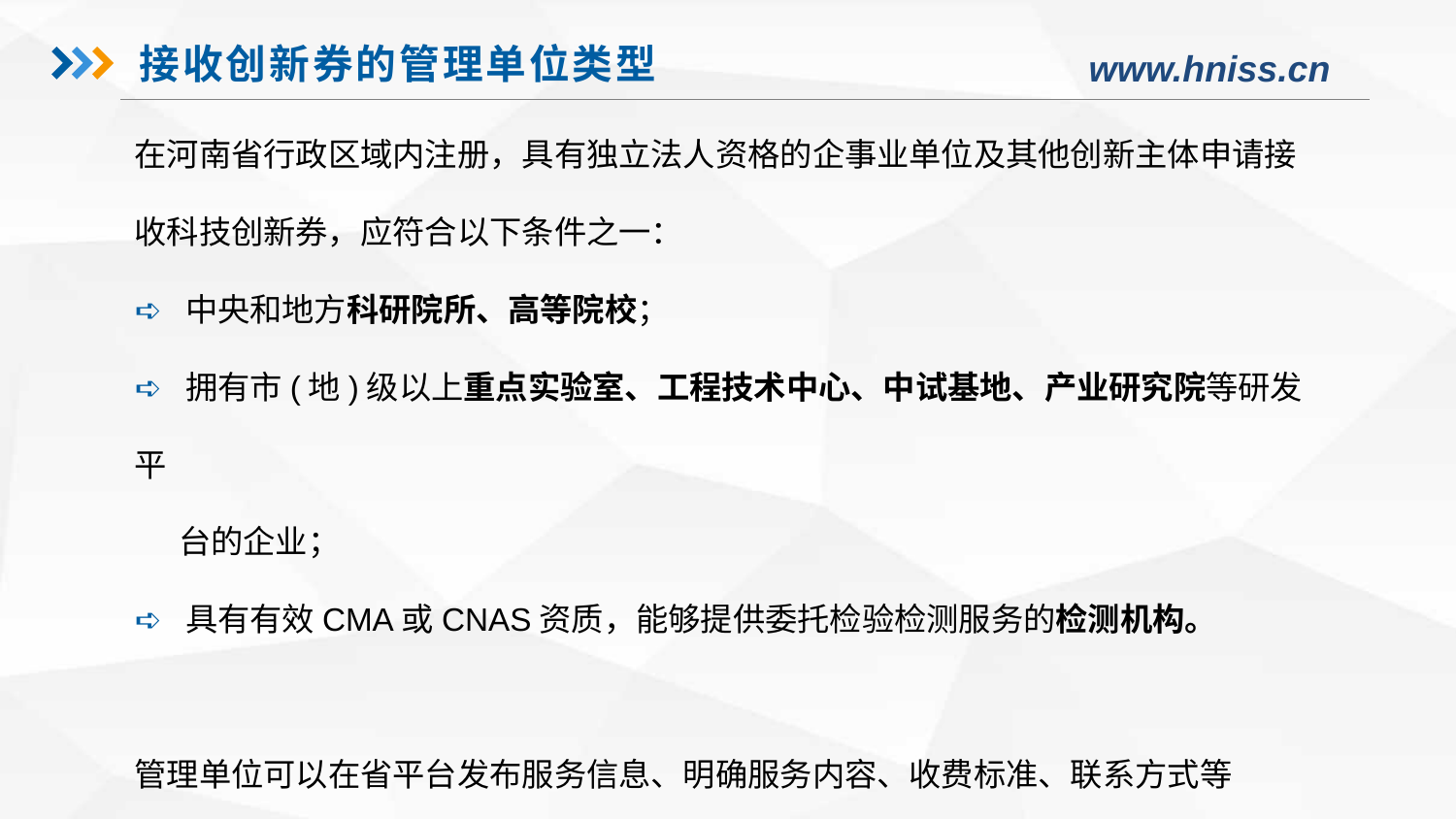

接收创新券的管理单位类型
在河南省行政区域内注册，具有独立法人资格的企事业单位及其他创新主体申请接
收科技创新券，应符合以下条件之一：
➪ 中央和地方科研院所、高等院校；
➪ 拥有市(地)级以上重点实验室、工程技术中心、中试基地、产业研究院等研发平
     台的企业；
➪ 具有有效CMA或CNAS资质，能够提供委托检验检测服务的检测机构。

管理单位可以在省平台发布服务信息、明确服务内容、收费标准、联系方式等